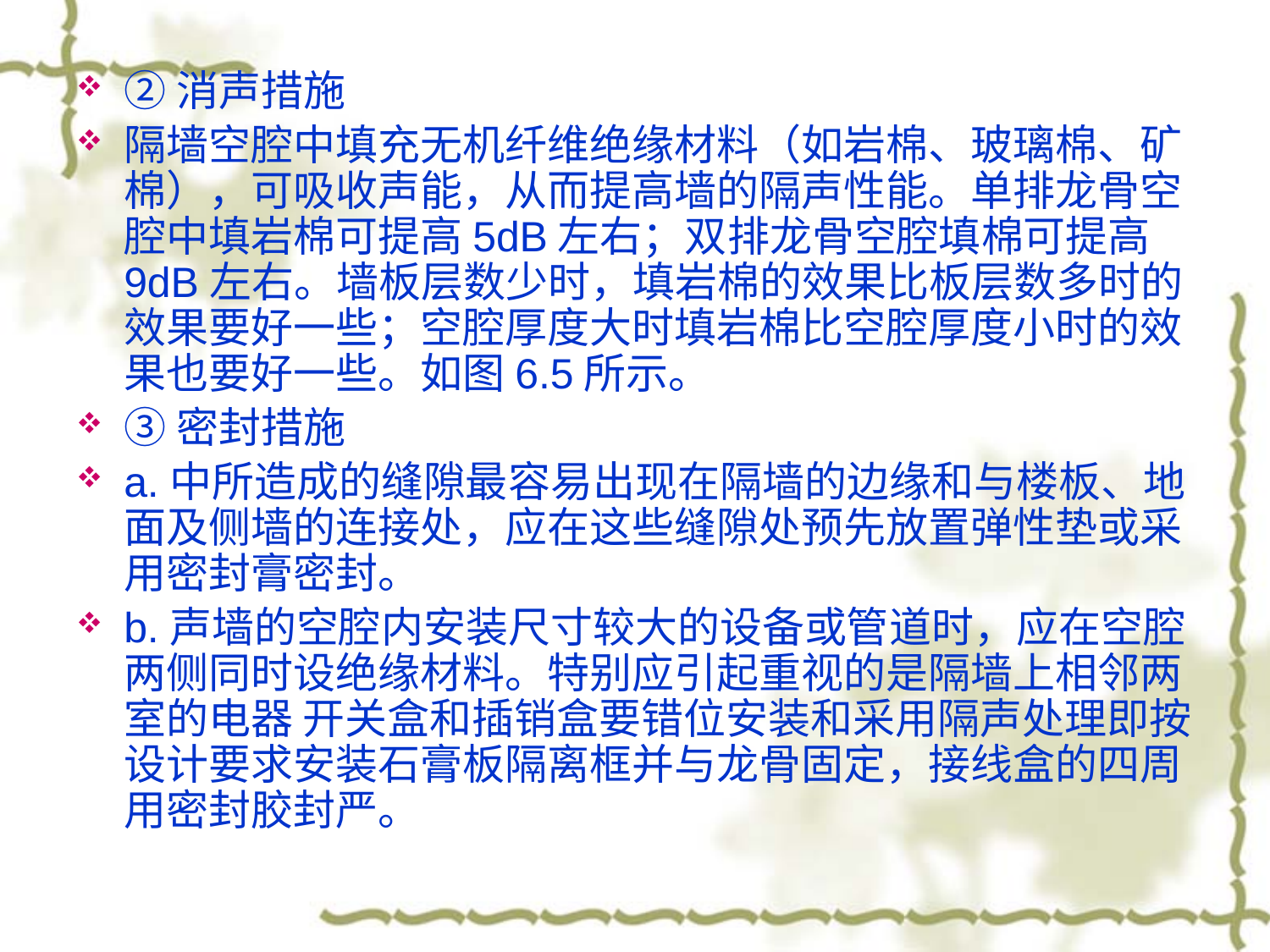

②消声措施
隔墙空腔中填充无机纤维绝缘材料（如岩棉、玻璃棉、矿棉），可吸收声能，从而提高墙的隔声性能。单排龙骨空腔中填岩棉可提高5dB左右；双排龙骨空腔填棉可提高9dB左右。墙板层数少时，填岩棉的效果比板层数多时的效果要好一些；空腔厚度大时填岩棉比空腔厚度小时的效果也要好一些。如图6.5所示。
③密封措施
a.中所造成的缝隙最容易出现在隔墙的边缘和与楼板、地面及侧墙的连接处，应在这些缝隙处预先放置弹性垫或采用密封膏密封。
b.声墙的空腔内安装尺寸较大的设备或管道时，应在空腔两侧同时设绝缘材料。特别应引起重视的是隔墙上相邻两室的电器 开关盒和插销盒要错位安装和采用隔声处理即按设计要求安装石膏板隔离框并与龙骨固定，接线盒的四周用密封胶封严。